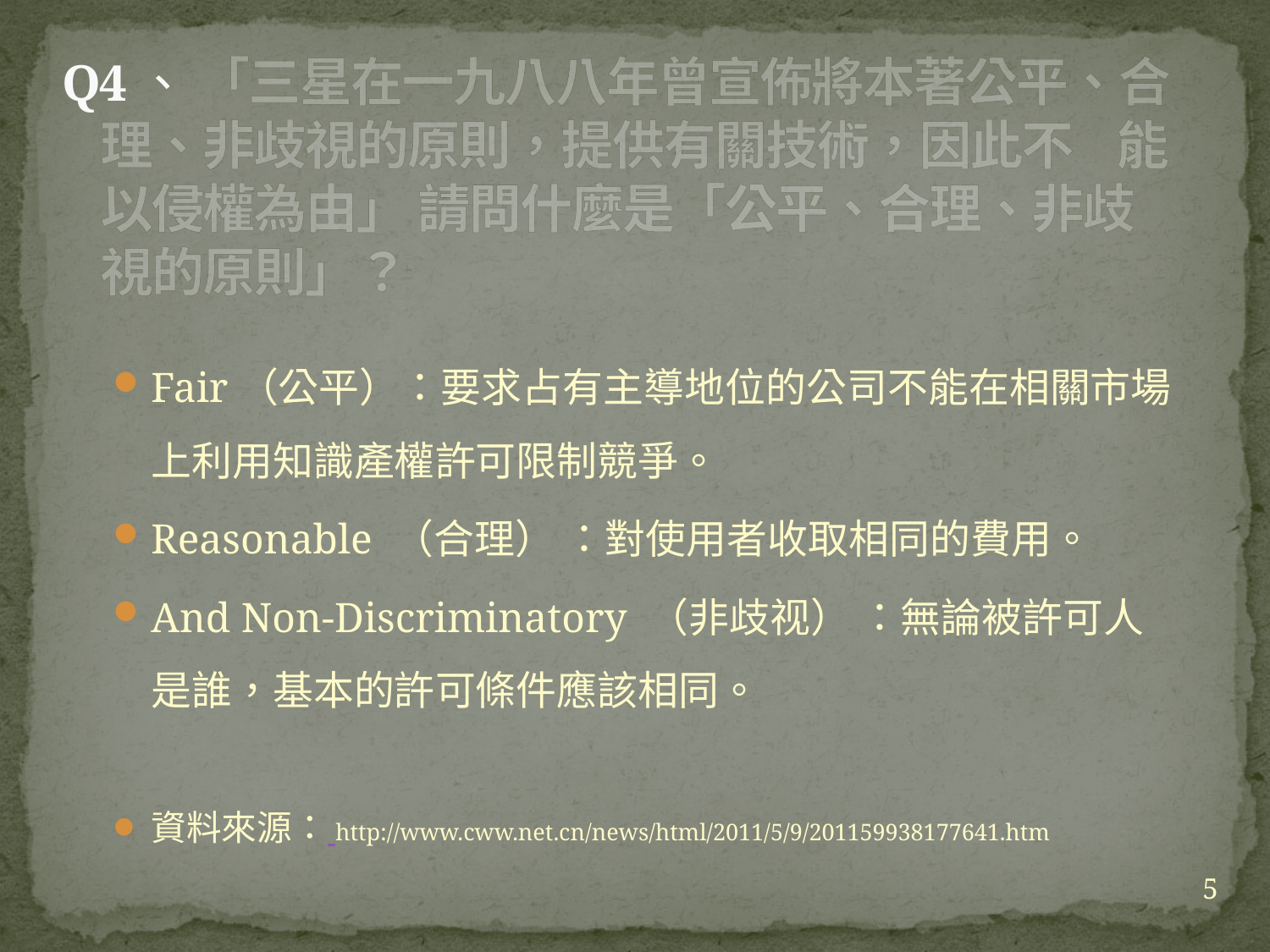

# Q4、 「三星在一九八八年曾宣佈將本著公平、合理、非歧視的原則，提供有關技術，因此不	能以侵權為由」 請問什麼是「公平、合理、非歧視的原則」？

Fair（公平）：要求占有主導地位的公司不能在相關市場上利用知識產權許可限制競爭。
Reasonable （合理） ：對使用者收取相同的費用。
And Non-Discriminatory （非歧视） ：無論被許可人是誰，基本的許可條件應該相同。

資料來源： http://www.cww.net.cn/news/html/2011/5/9/201159938177641.htm

5